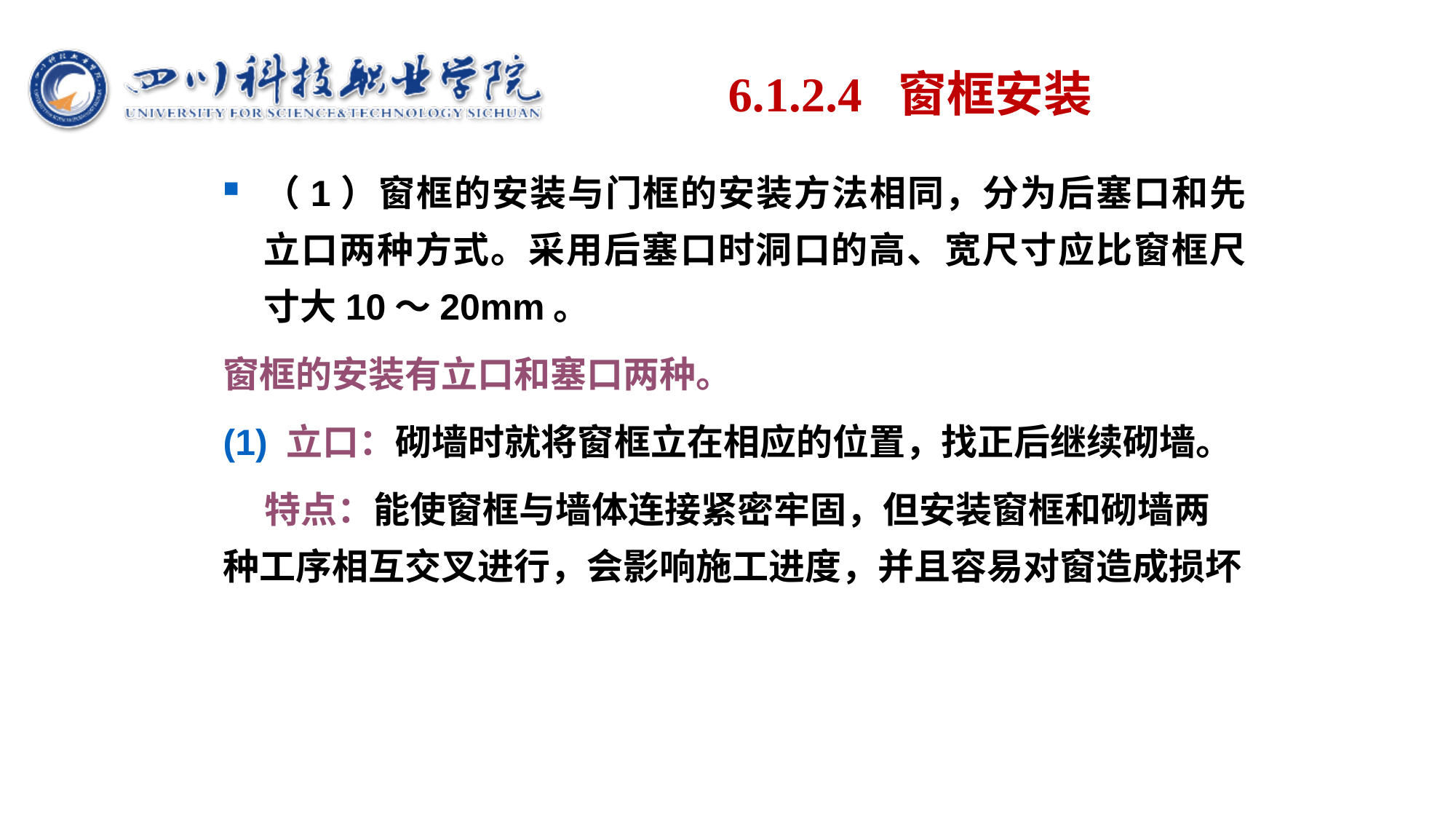

6.1.2.4  窗框安装
（1）窗框的安装与门框的安装方法相同，分为后塞口和先立口两种方式。采用后塞口时洞口的高、宽尺寸应比窗框尺寸大10～20mm。
窗框的安装有立口和塞口两种。
(1) 立口：砌墙时就将窗框立在相应的位置，找正后继续砌墙。
    特点：能使窗框与墙体连接紧密牢固，但安装窗框和砌墙两种工序相互交叉进行，会影响施工进度，并且容易对窗造成损坏